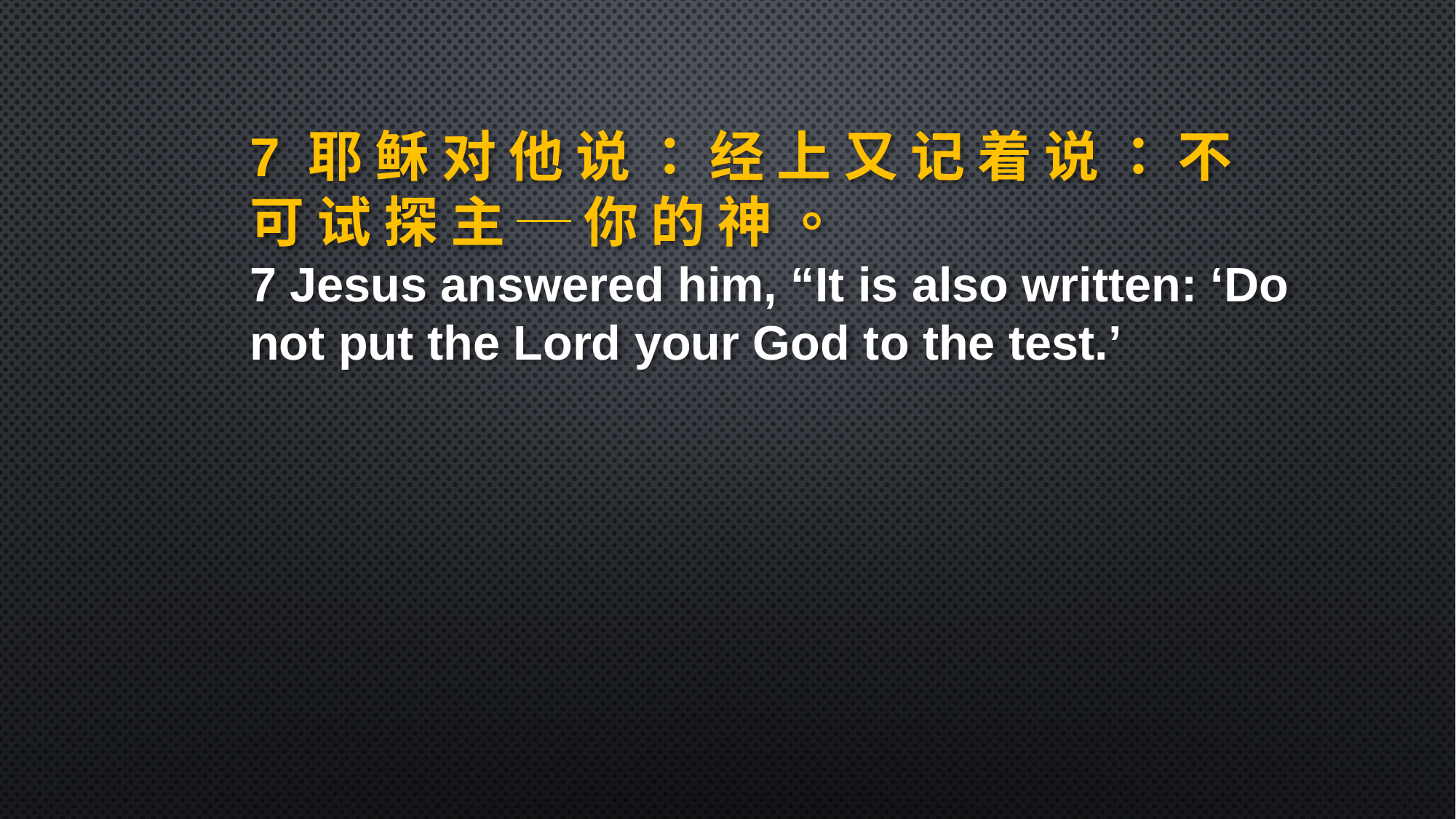

7 耶 稣 对 他 说 ： 经 上 又 记 着 说 ： 不 可 试 探 主 ─ 你 的 神 。
7 Jesus answered him, “It is also written: ‘Do not put the Lord your God to the test.’